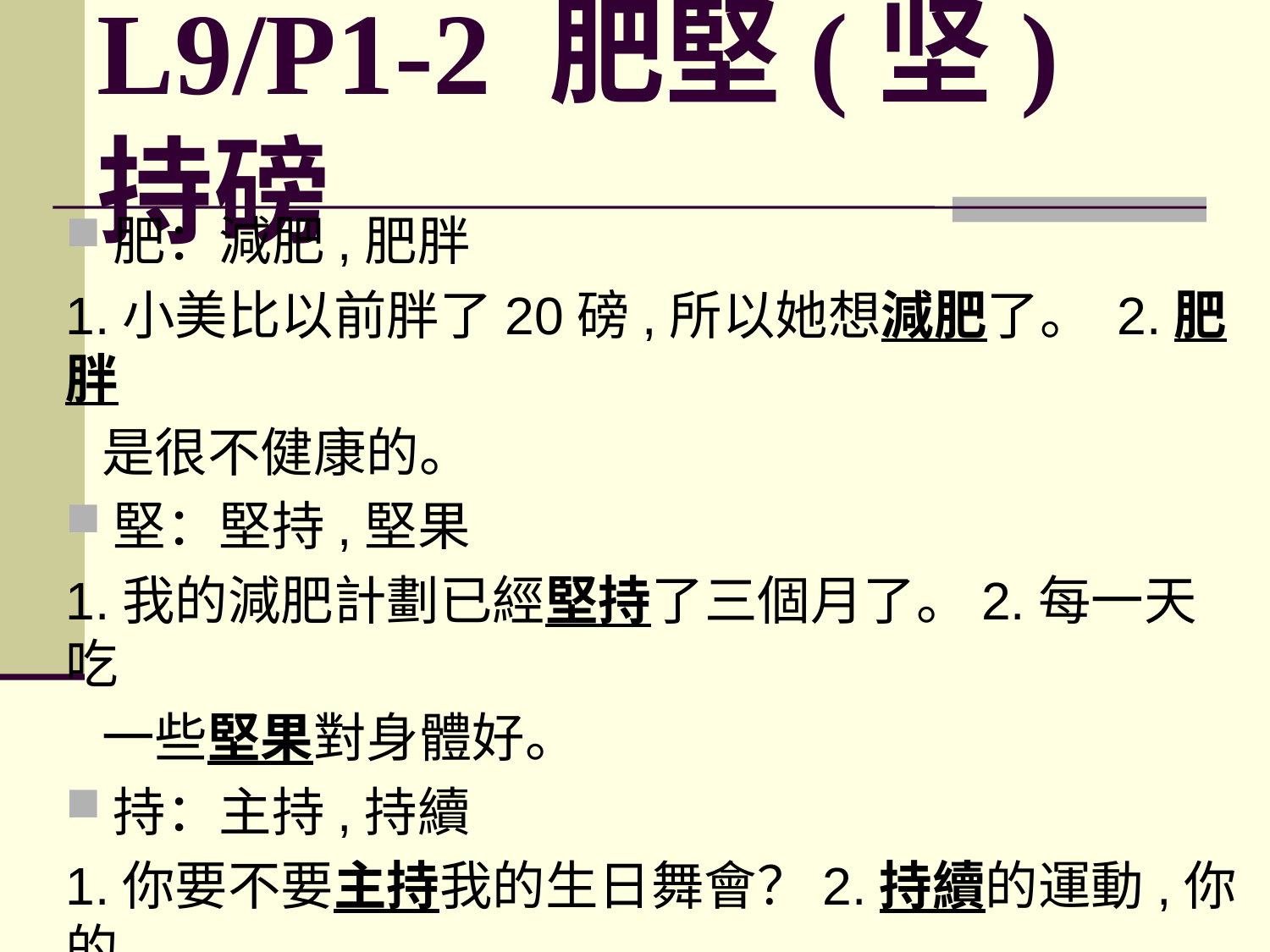

# L9/P1-2 肥堅(坚)持磅
肥：減肥,肥胖
1.小美比以前胖了20磅,所以她想減肥了。 2.肥胖
  是很不健康的。
堅：堅持,堅果
1.我的減肥計劃已經堅持了三個月了。2.每一天吃
  一些堅果對身體好。
持：主持,持續
1.你要不要主持我的生日舞會？2.持續的運動,你的
  身體會越來越健康。